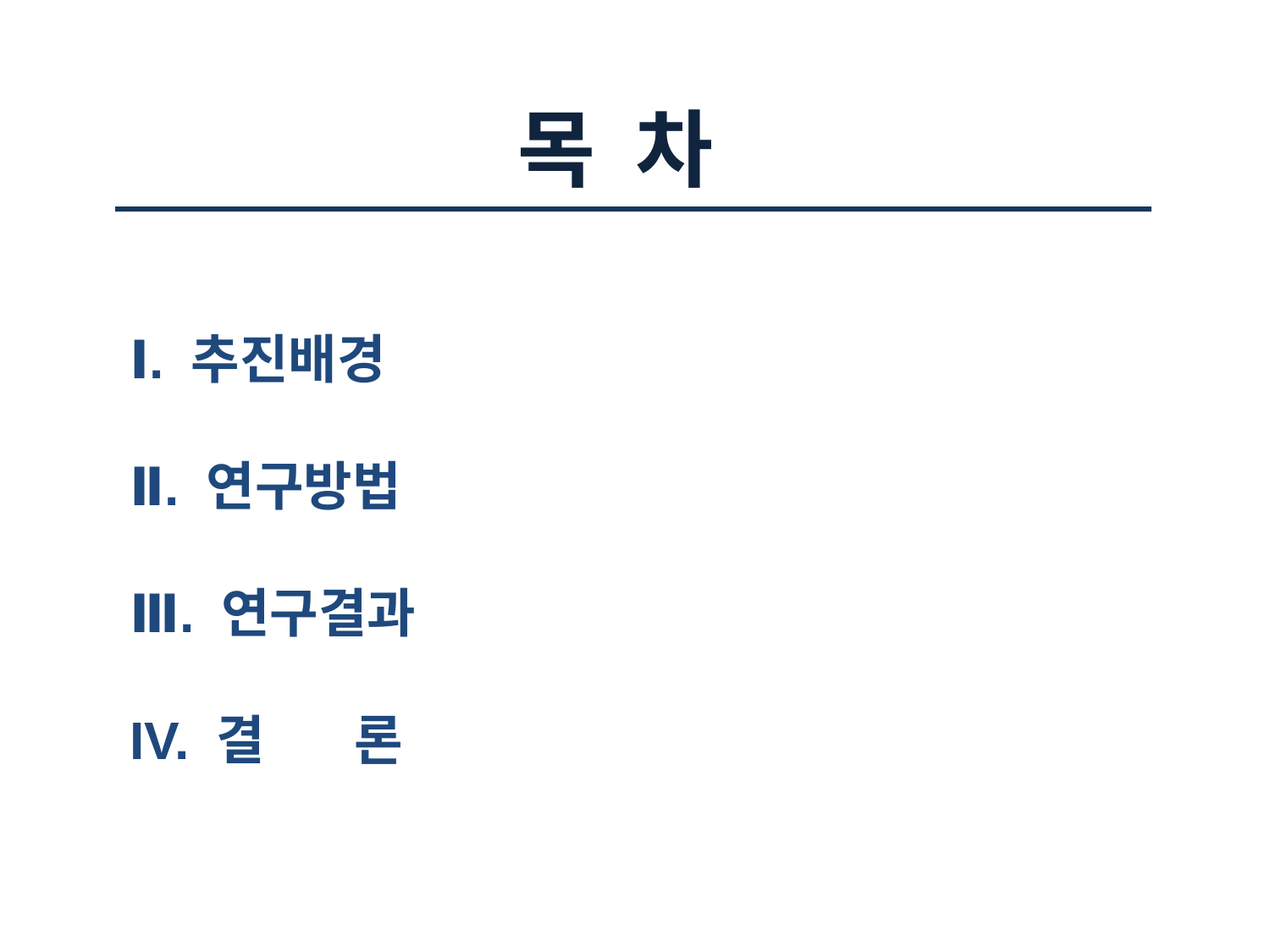

목  차
Ⅰ. 추진배경
Ⅱ. 연구방법
Ⅲ. 연구결과
IV. 결      론